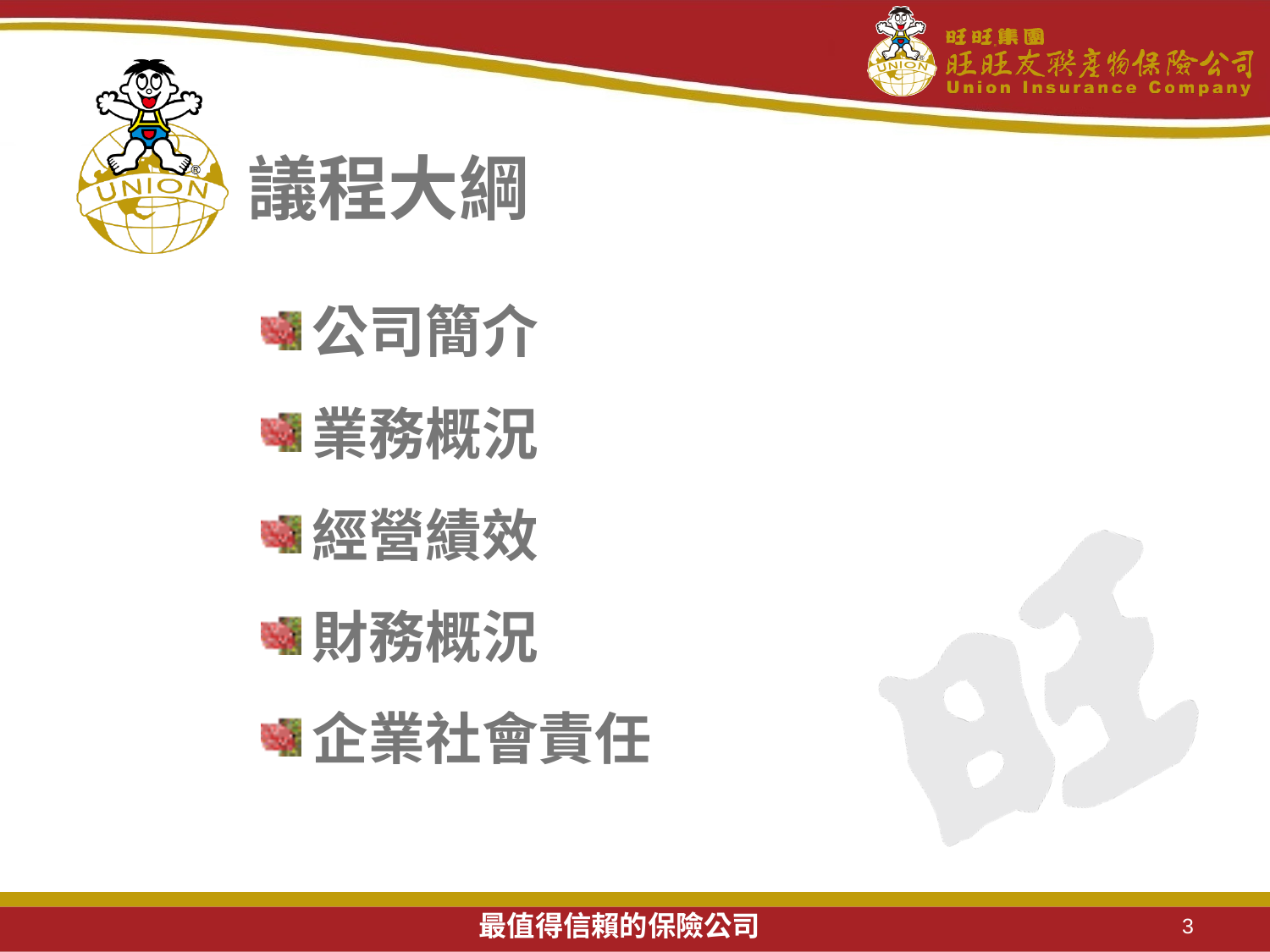

# 議程大綱
公司簡介
業務概況
經營績效
財務概況
企業社會責任
3